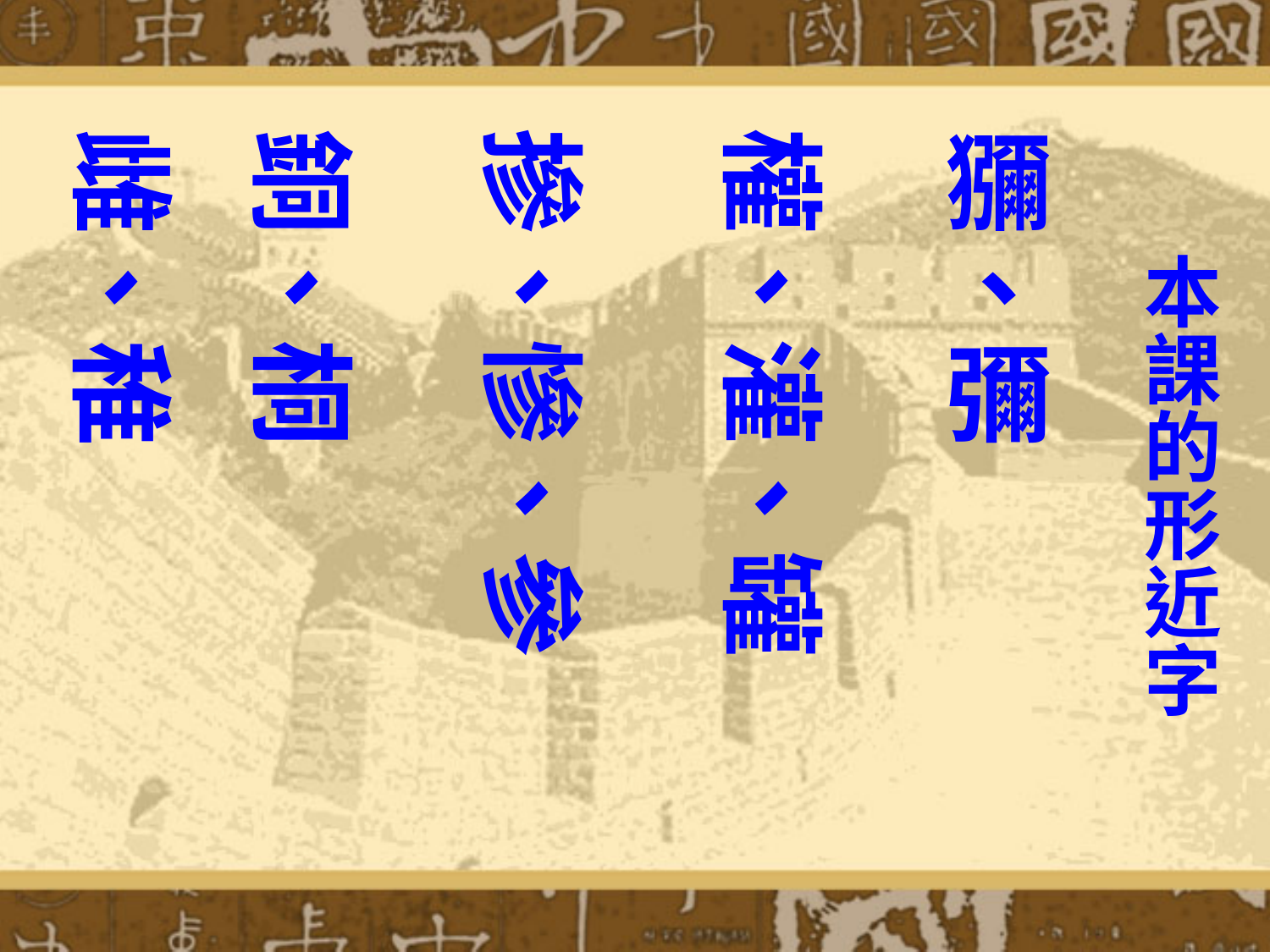

銅、桐
摻、慘、參
權、灌、罐
獼、彌
雌、稚
# 本課的形近字